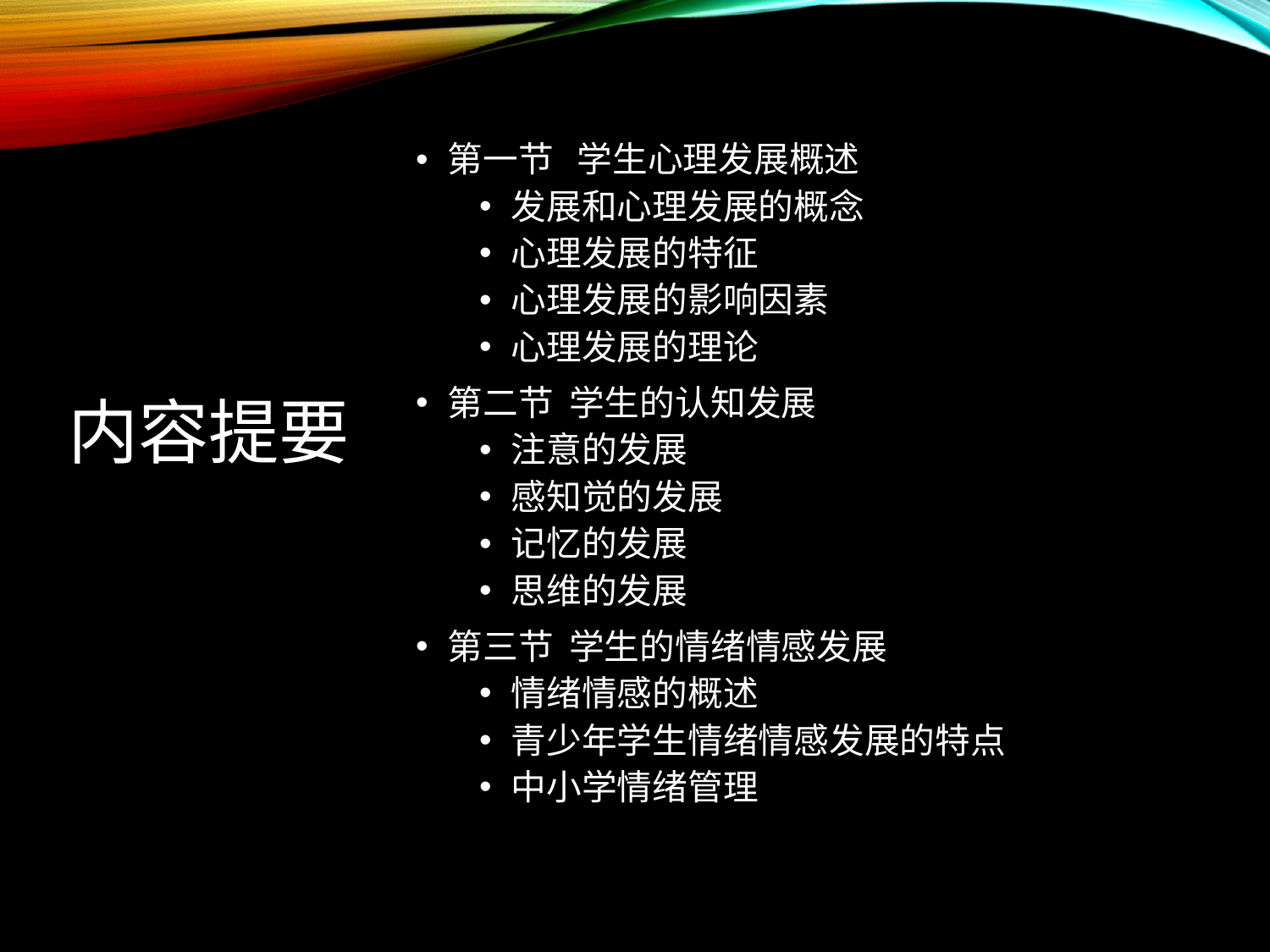

第一节   学生心理发展概述
发展和心理发展的概念
心理发展的特征
心理发展的影响因素
心理发展的理论
第二节  学生的认知发展
注意的发展
感知觉的发展
记忆的发展
思维的发展
第三节  学生的情绪情感发展
情绪情感的概述
青少年学生情绪情感发展的特点
中小学情绪管理
# 内容提要